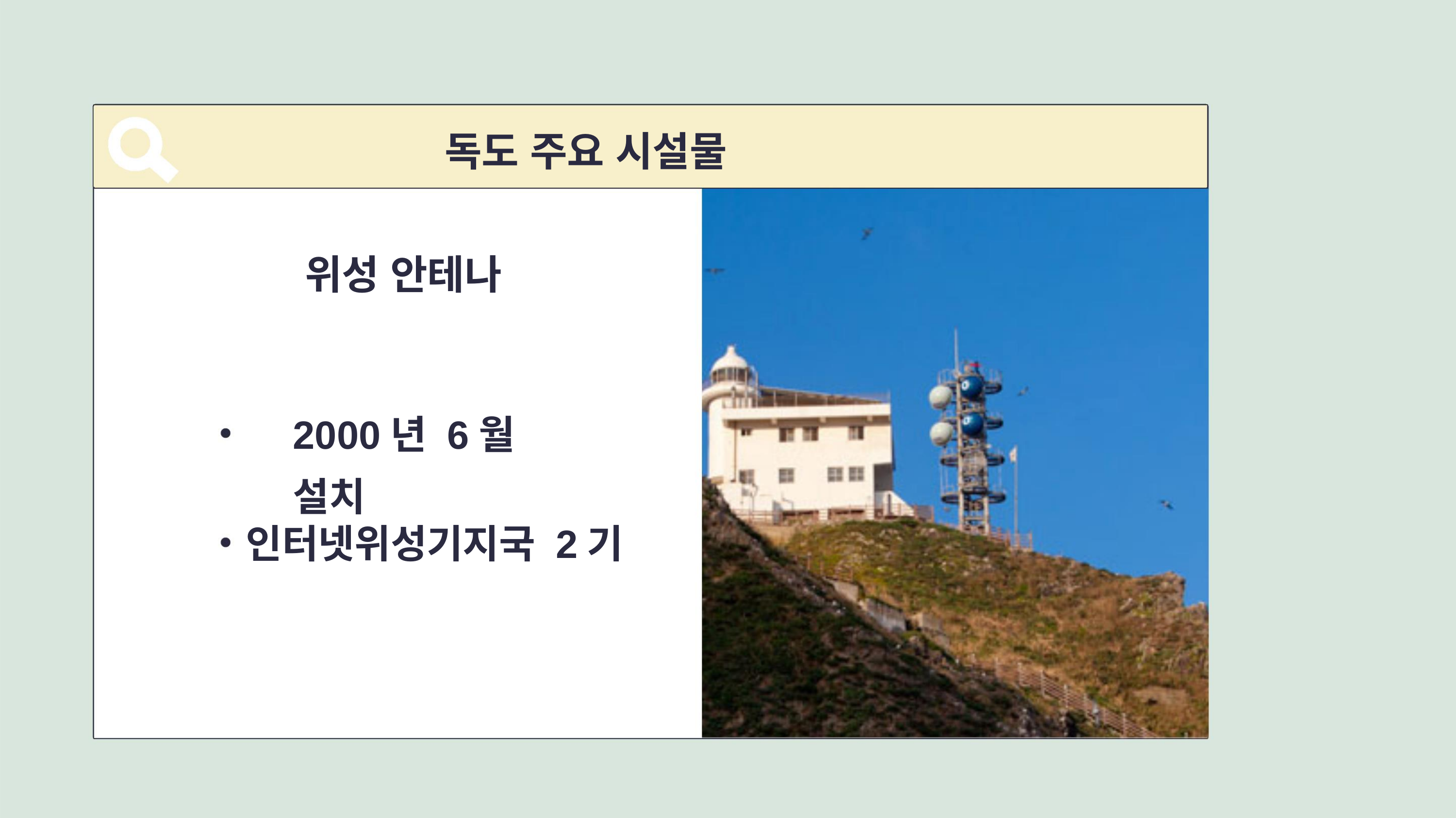

독도 주요 시설물
위성 안테나
2000년 6월 설치
인터넷위성기지국 2기